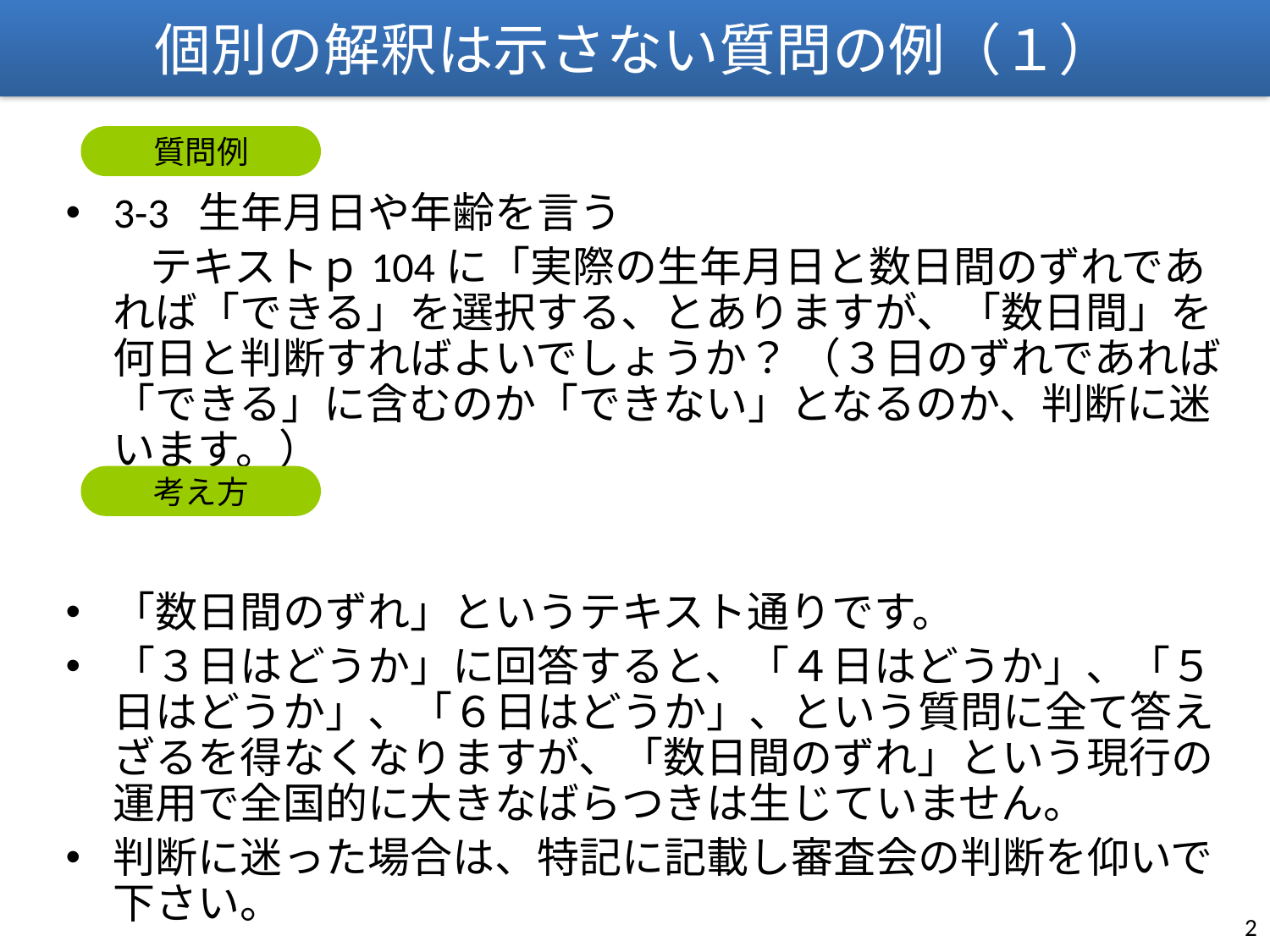

個別の解釈は示さない質問の例（１）
質問例

3-3  生年月日や年齢を言う
　　テキストｐ104に「実際の生年月日と数日間のずれであれば「できる」を選択する、とありますが、「数日間」を何日と判断すればよいでしょうか？ （３日のずれであれば「できる」に含むのか「できない」となるのか、判断に迷います。）

「数日間のずれ」というテキスト通りです。
「３日はどうか」に回答すると、「４日はどうか」、「５日はどうか」、「６日はどうか」、という質問に全て答えざるを得なくなりますが、「数日間のずれ」という現行の運用で全国的に大きなばらつきは生じていません。
判断に迷った場合は、特記に記載し審査会の判断を仰いで下さい。
考え方
2